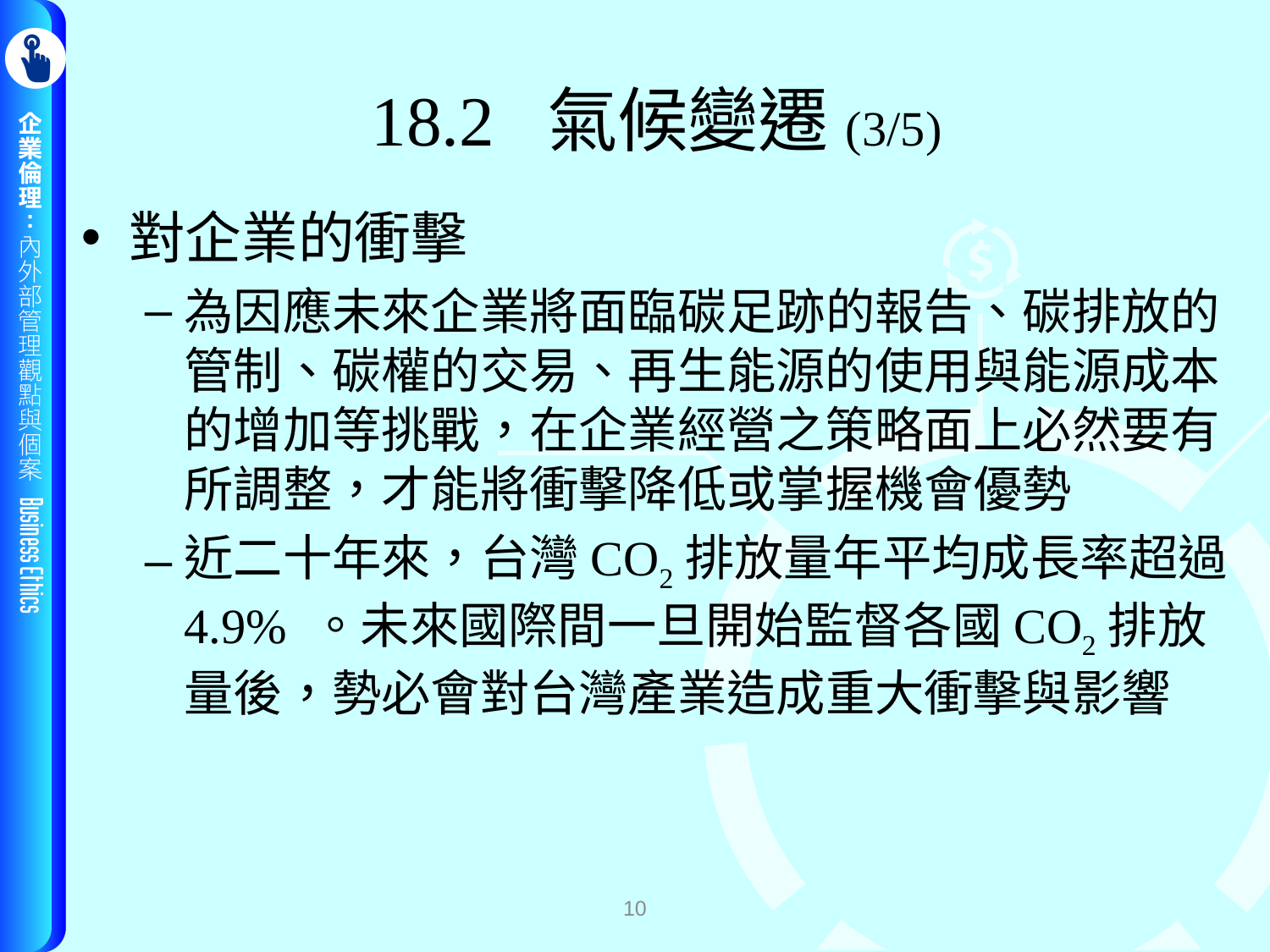

# 18.2  氣候變遷(3/5)
對企業的衝擊
為因應未來企業將面臨碳足跡的報告、碳排放的管制、碳權的交易、再生能源的使用與能源成本的增加等挑戰，在企業經營之策略面上必然要有所調整，才能將衝擊降低或掌握機會優勢
近二十年來，台灣CO2排放量年平均成長率超過4.9% 。未來國際間一旦開始監督各國CO2排放量後，勢必會對台灣產業造成重大衝擊與影響
10